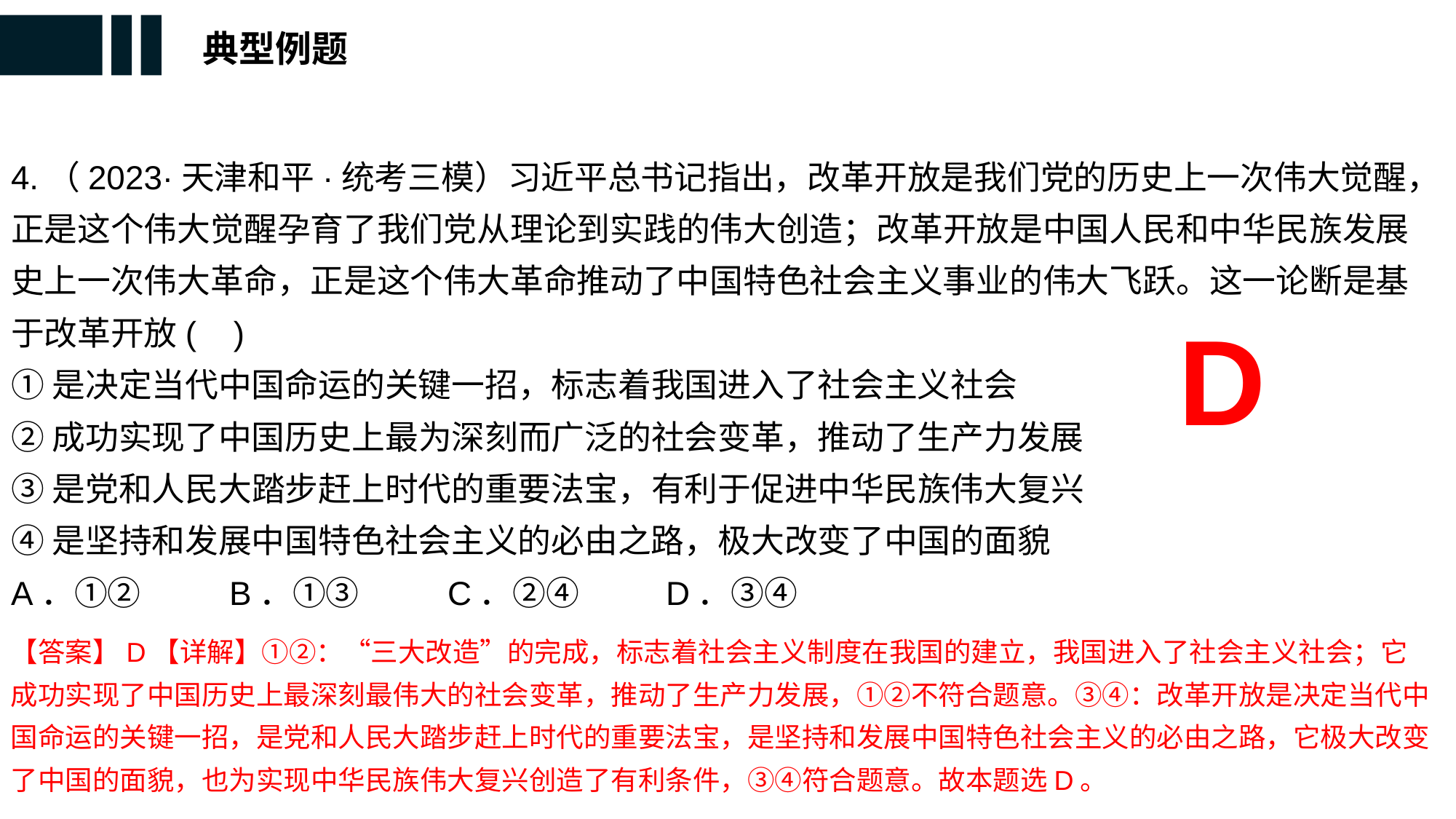

典型例题
4.（2023·天津和平·统考三模）习近平总书记指出，改革开放是我们党的历史上一次伟大觉醒，正是这个伟大觉醒孕育了我们党从理论到实践的伟大创造；改革开放是中国人民和中华民族发展史上一次伟大革命，正是这个伟大革命推动了中国特色社会主义事业的伟大飞跃。这一论断是基于改革开放(    )
①是决定当代中国命运的关键一招，标志着我国进入了社会主义社会
②成功实现了中国历史上最为深刻而广泛的社会变革，推动了生产力发展
③是党和人民大踏步赶上时代的重要法宝，有利于促进中华民族伟大复兴
④是坚持和发展中国特色社会主义的必由之路，极大改变了中国的面貌
A．①②	B．①③	C．②④	D．③④
D
【答案】D【详解】①②：“三大改造”的完成，标志着社会主义制度在我国的建立，我国进入了社会主义社会；它成功实现了中国历史上最深刻最伟大的社会变革，推动了生产力发展，①②不符合题意。③④：改革开放是决定当代中国命运的关键一招，是党和人民大踏步赶上时代的重要法宝，是坚持和发展中国特色社会主义的必由之路，它极大改变了中国的面貌，也为实现中华民族伟大复兴创造了有利条件，③④符合题意。故本题选D。